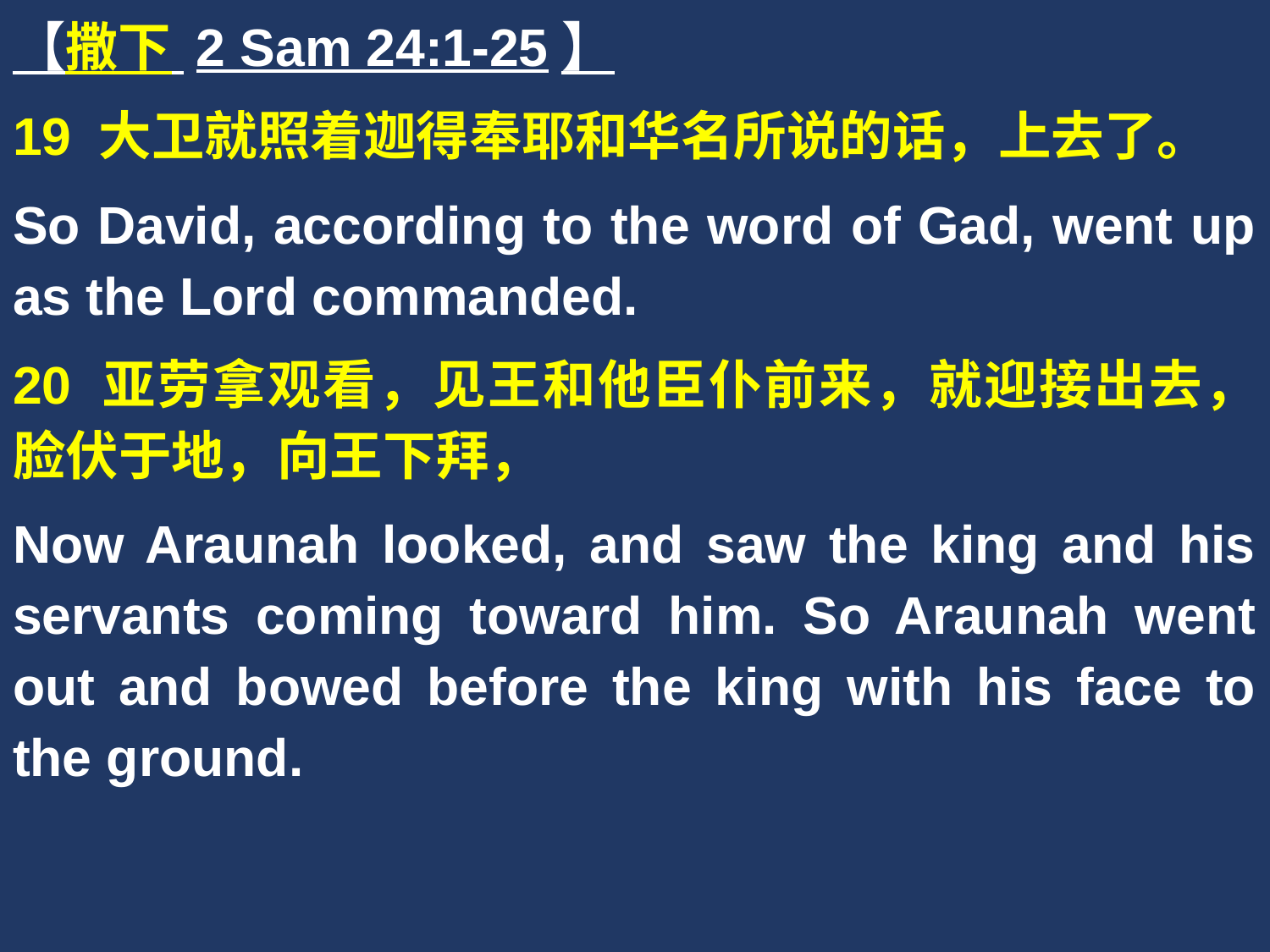

【撒下 2 Sam 24:1-25】
19 大卫就照着迦得奉耶和华名所说的话，上去了。
So David, according to the word of Gad, went up as the Lord commanded.
20 亚劳拿观看，见王和他臣仆前来，就迎接出去，脸伏于地，向王下拜，
Now Araunah looked, and saw the king and his servants coming toward him. So Araunah went out and bowed before the king with his face to the ground.